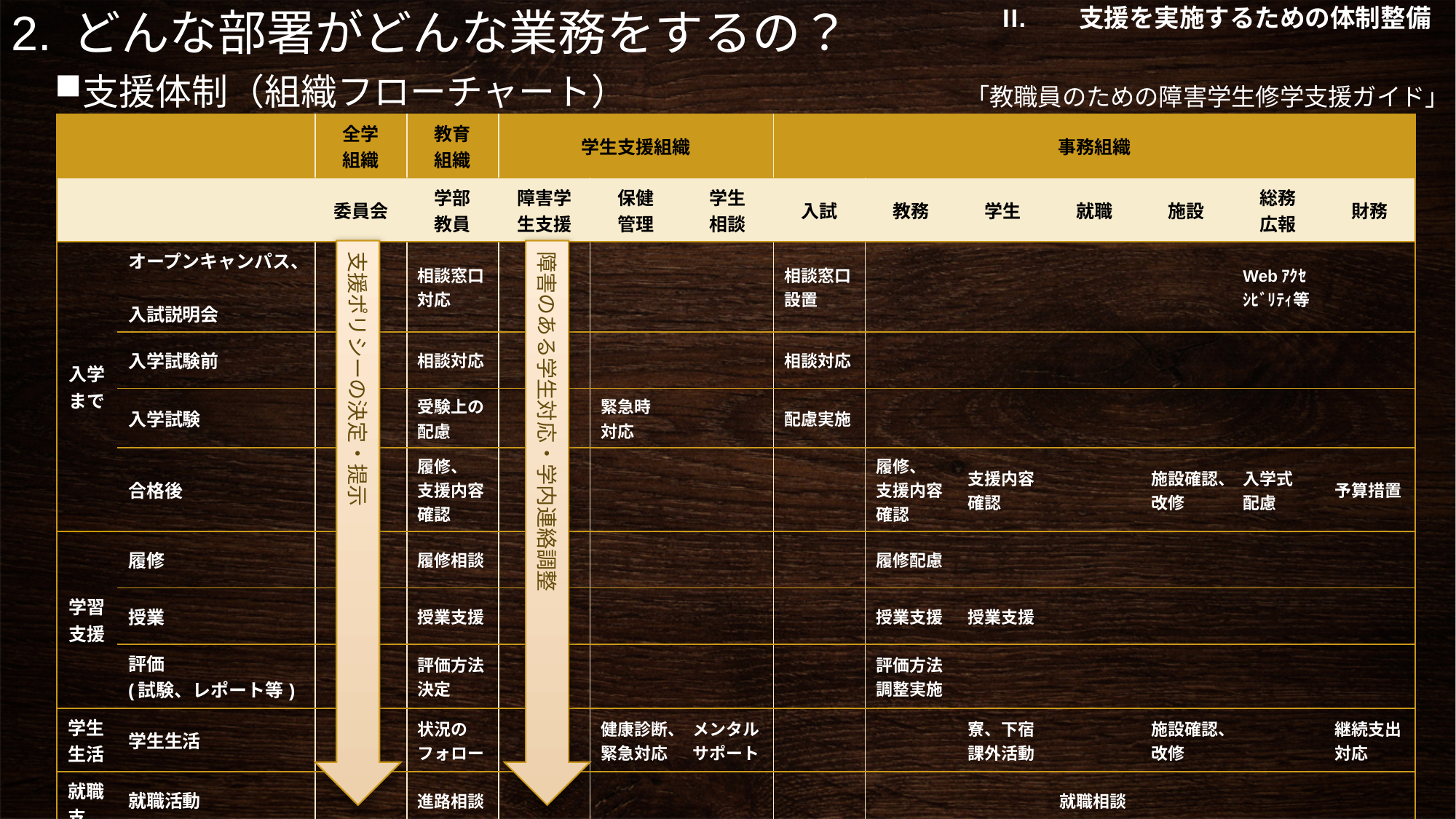

支援を実施するための体制整備
どんな部署がどんな業務をするの？
支援体制（組織フローチャート）
「教職員のための障害学生修学支援ガイド」
|  |  | 全学 組織 | 教育 組織 | 学生支援組織 |  |  | 事務組織 |  |  |  |  |  |  |
| --- | --- | --- | --- | --- | --- | --- | --- | --- | --- | --- | --- | --- | --- |
|  |  | 委員会 | 学部 教員 | 障害学生支援 | 保健 管理 | 学生 相談 | 入試 | 教務 | 学生 | 就職 | 施設 | 総務 広報 | 財務 |
| 入学まで | オープンキャンパス、 入試説明会 |  | 相談窓口対応 |  |  |  | 相談窓口設置 |  |  |  |  | Webｱｸｾｼﾋﾞﾘﾃｨ等 |  |
|  | 入学試験前 |  | 相談対応 |  |  |  | 相談対応 |  |  |  |  |  |  |
|  | 入学試験 |  | 受験上の配慮 |  | 緊急時 対応 |  | 配慮実施 |  |  |  |  |  |  |
|  | 合格後 |  | 履修、 支援内容確認 |  |  |  |  | 履修、 支援内容確認 | 支援内容確認 |  | 施設確認、改修 | 入学式 配慮 | 予算措置 |
| 学習支援 | 履修 |  | 履修相談 |  |  |  |  | 履修配慮 |  |  |  |  |  |
|  | 授業 |  | 授業支援 |  |  |  |  | 授業支援 | 授業支援 |  |  |  |  |
|  | 評価 (試験、レポート等) |  | 評価方法決定 |  |  |  |  | 評価方法調整実施 |  |  |  |  |  |
| 学生生活 | 学生生活 |  | 状況のフォロー |  | 健康診断、緊急対応 | メンタル サポート |  |  | 寮、下宿課外活動 |  | 施設確認、改修 |  | 継続支出対応 |
| 就職支援・卒業 | 就職活動 |  | 進路相談 |  |  |  |  |  |  | 就職相談 |  |  |  |
|  | 卒業 |  | 卒業式 配慮 |  |  |  |  |  |  |  |  | 卒業式 配慮 |  |
支援ポリシーの決定・提示
障害のある学生対応・学内連絡調整